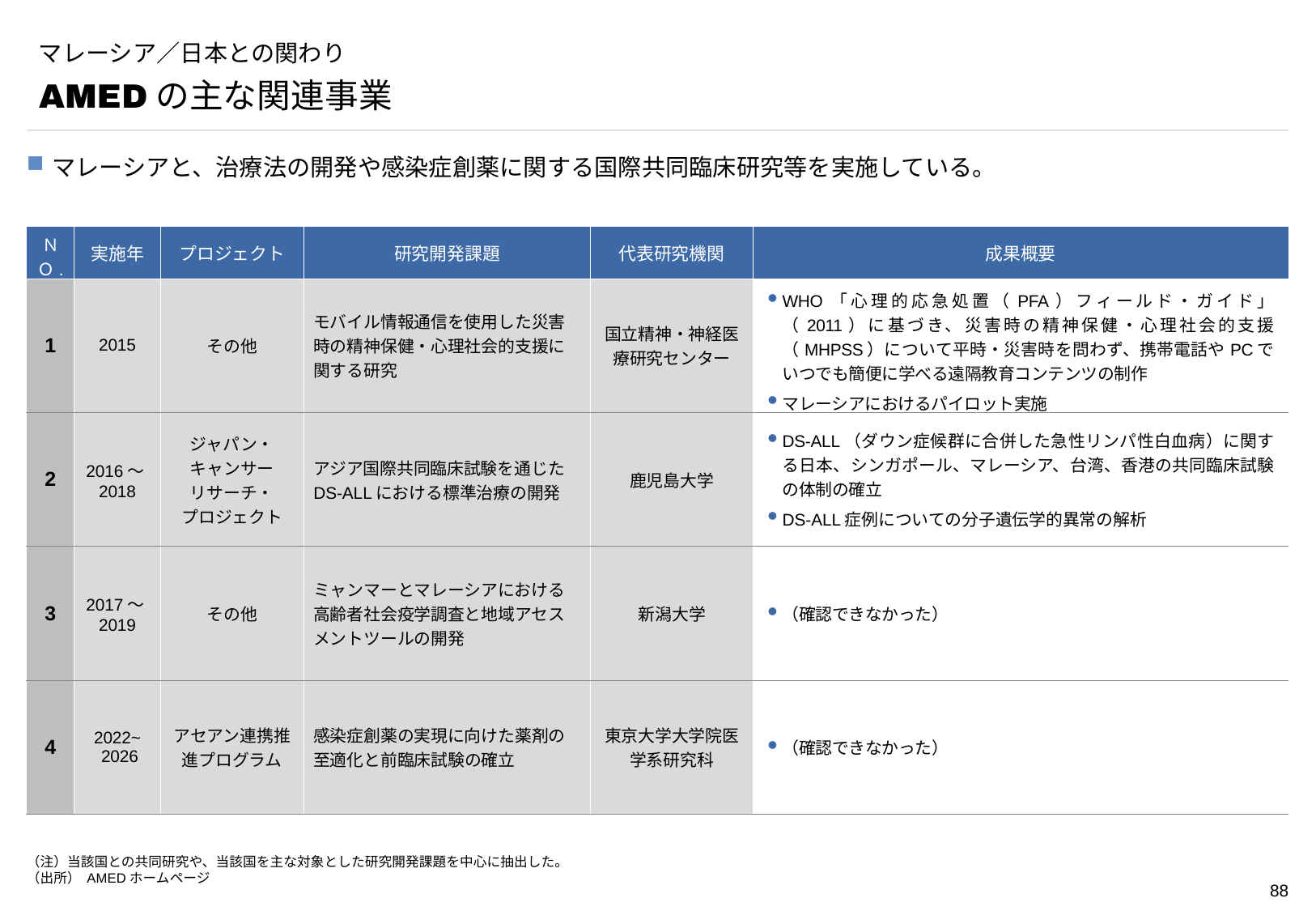

# マレーシア／日本との関わり
AMEDの主な関連事業
マレーシアと、治療法の開発や感染症創薬に関する国際共同臨床研究等を実施している。
| ＮＯ. | 実施年 | プロジェクト | 研究開発課題 | 代表研究機関 | 成果概要 |
| --- | --- | --- | --- | --- | --- |
| 1 | 2015 | その他 | モバイル情報通信を使用した災害時の精神保健・心理社会的支援に関する研究 | 国立精神・神経医療研究センター | WHO「心理的応急処置（PFA）フィールド・ガイド」（2011）に基づき、災害時の精神保健・心理社会的支援（MHPSS）について平時・災害時を問わず、携帯電話やPCでいつでも簡便に学べる遠隔教育コンテンツの制作 マレーシアにおけるパイロット実施 |
| 2 | 2016～2018 | ジャパン・ キャンサー リサーチ・ プロジェクト | アジア国際共同臨床試験を通じたDS-ALLにおける標準治療の開発 | 鹿児島大学 | DS-ALL（ダウン症候群に合併した急性リンパ性白血病）に関する日本、シンガポール、マレーシア、台湾、香港の共同臨床試験の体制の確立 DS-ALL症例についての分子遺伝学的異常の解析 |
| 3 | 2017～2019 | その他 | ミャンマーとマレーシアにおける高齢者社会疫学調査と地域アセスメントツールの開発 | 新潟大学 | （確認できなかった） |
| 4 | 2022~ 2026 | アセアン連携推進プログラム | 感染症創薬の実現に向けた薬剤の至適化と前臨床試験の確立 | 東京大学大学院医学系研究科 | （確認できなかった） |
（注）当該国との共同研究や、当該国を主な対象とした研究開発課題を中心に抽出した。
（出所） AMEDホームページ